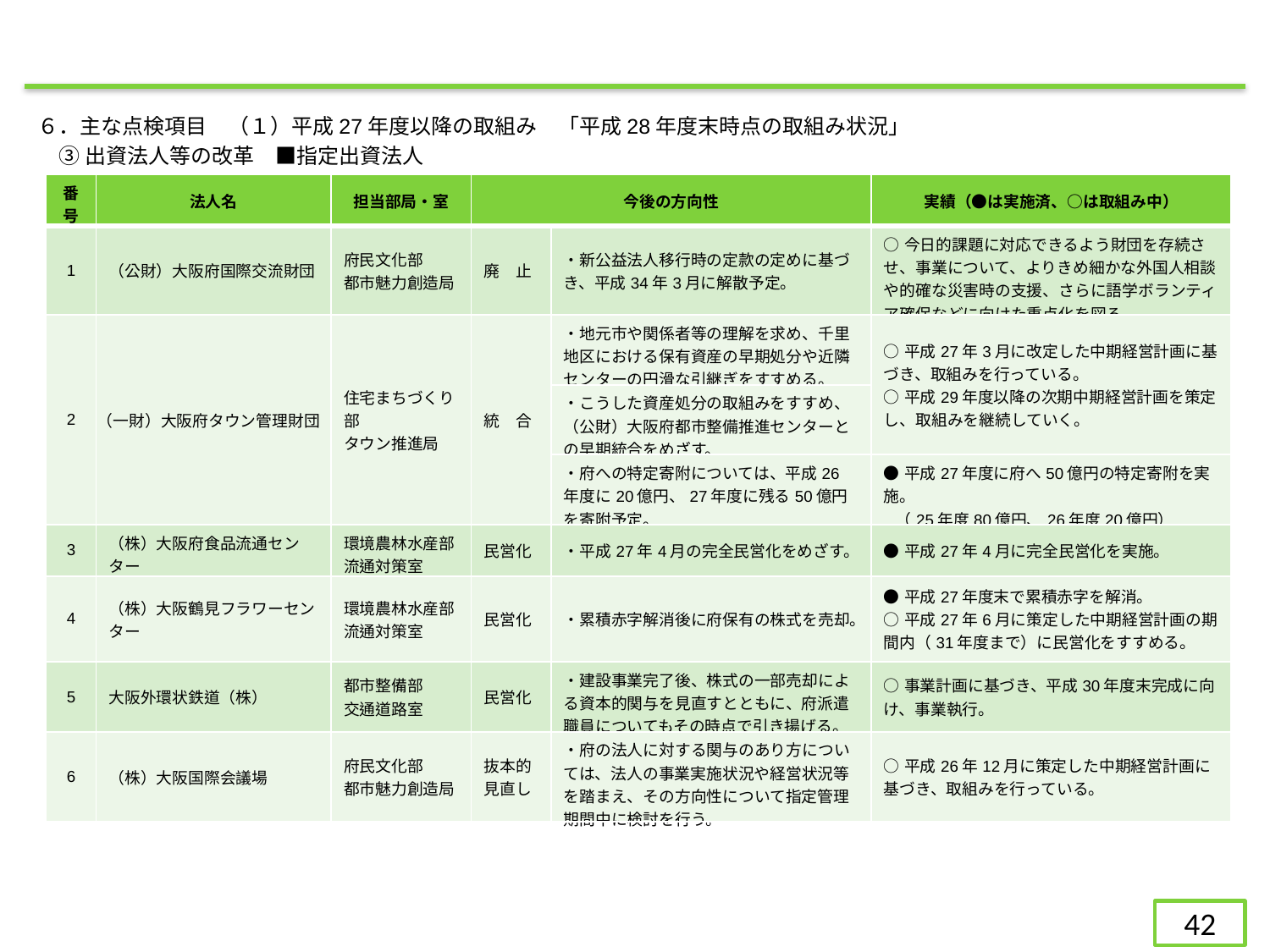

６．主な点検項目　（１）平成27年度以降の取組み　「平成28年度末時点の取組み状況」
③出資法人等の改革　■指定出資法人
| 番号 | 法人名 | 担当部局・室 | 今後の方向性 |  | 実績（●は実施済、○は取組み中） |
| --- | --- | --- | --- | --- | --- |
| 1 | （公財）大阪府国際交流財団 | 府民文化部 都市魅力創造局 | 廃　止 | ・新公益法人移行時の定款の定めに基づき、平成34年3月に解散予定。 | ○今日的課題に対応できるよう財団を存続させ、事業について、よりきめ細かな外国人相談や的確な災害時の支援、さらに語学ボランティア確保などに向けた重点化を図る。 |
| 2 | （一財）大阪府タウン管理財団 | 住宅まちづくり部 タウン推進局 | 統　合 | ・地元市や関係者等の理解を求め、千里地区における保有資産の早期処分や近隣センターの円滑な引継ぎをすすめる。 | ○平成27年3月に改定した中期経営計画に基づき、取組みを行っている。 ○平成29年度以降の次期中期経営計画を策定し、取組みを継続していく。 |
|  |  |  |  | ・こうした資産処分の取組みをすすめ、（公財）大阪府都市整備推進センターとの早期統合をめざす。 |  |
|  |  |  |  | ・府への特定寄附については、平成26年度に20億円、27年度に残る50億円を寄附予定。 | ●平成27年度に府へ50億円の特定寄附を実施。 （25年度80億円、26年度20億円） |
| 3 | （株）大阪府食品流通センター | 環境農林水産部 流通対策室 | 民営化 | ・平成27年4月の完全民営化をめざす。 | ●平成27年4月に完全民営化を実施。 |
| 4 | （株）大阪鶴見フラワーセンター | 環境農林水産部 流通対策室 | 民営化 | ・累積赤字解消後に府保有の株式を売却。 | ●平成27年度末で累積赤字を解消。 ○平成27年6月に策定した中期経営計画の期間内（31年度まで）に民営化をすすめる。 |
| 5 | 大阪外環状鉄道（株） | 都市整備部 交通道路室 | 民営化 | ・建設事業完了後、株式の一部売却による資本的関与を見直すとともに、府派遣職員についてもその時点で引き揚げる。 | ○事業計画に基づき、平成30年度末完成に向け、事業執行。 |
| 6 | （株）大阪国際会議場 | 府民文化部 都市魅力創造局 | 抜本的 見直し | ・府の法人に対する関与のあり方については、法人の事業実施状況や経営状況等を踏まえ、その方向性について指定管理期間中に検討を行う。 | ○平成26年12月に策定した中期経営計画に基づき、取組みを行っている。 |
42